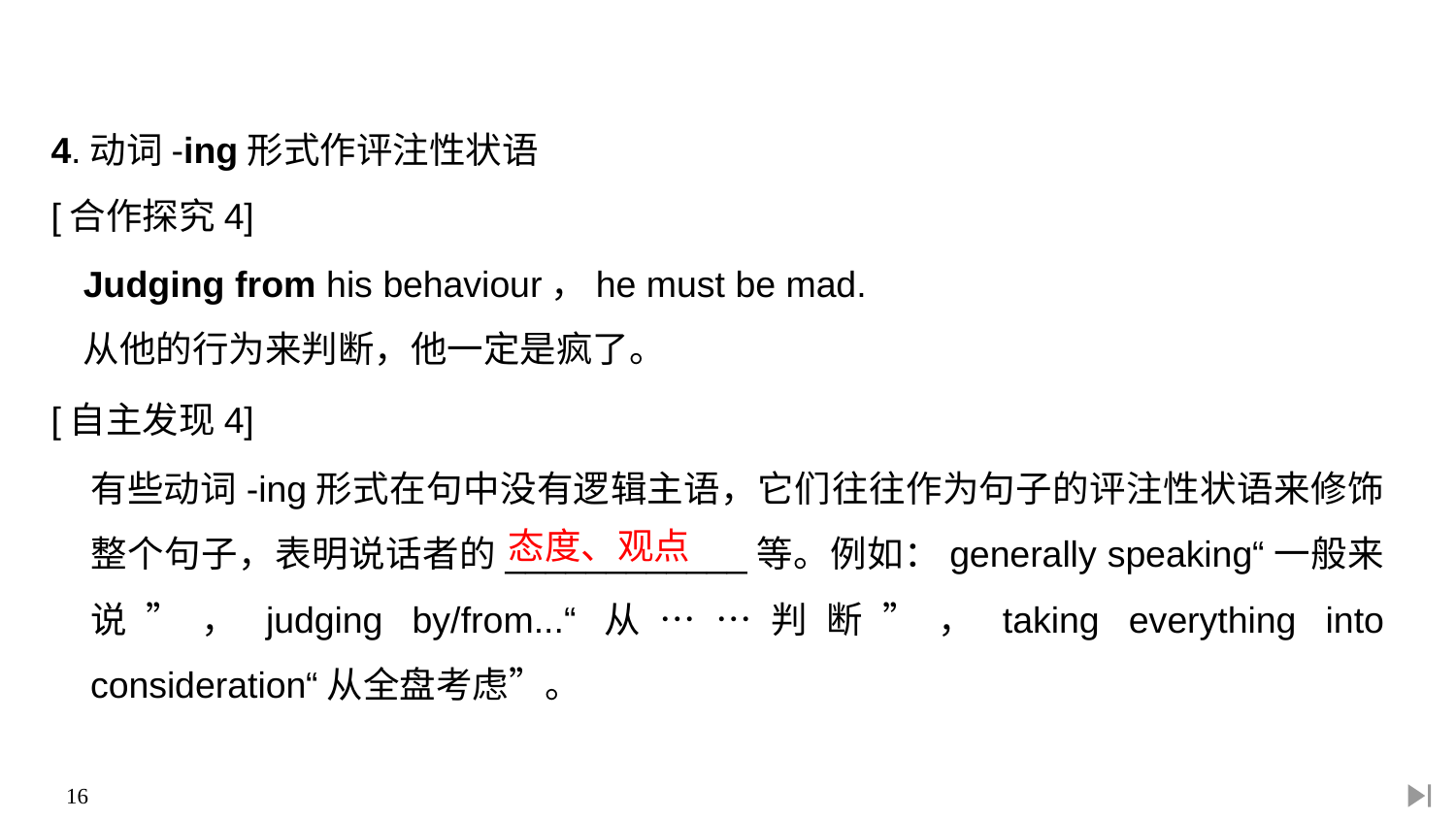

4.动词-ing形式作评注性状语
[合作探究4]
Judging from his behaviour，he must be mad.
从他的行为来判断，他一定是疯了。
[自主发现4]
有些动词-ing形式在句中没有逻辑主语，它们往往作为句子的评注性状语来修饰整个句子，表明说话者的____________等。例如：generally speaking“一般来说”，judging by/from...“从……判断”，taking everything into consideration“从全盘考虑”。
态度、观点